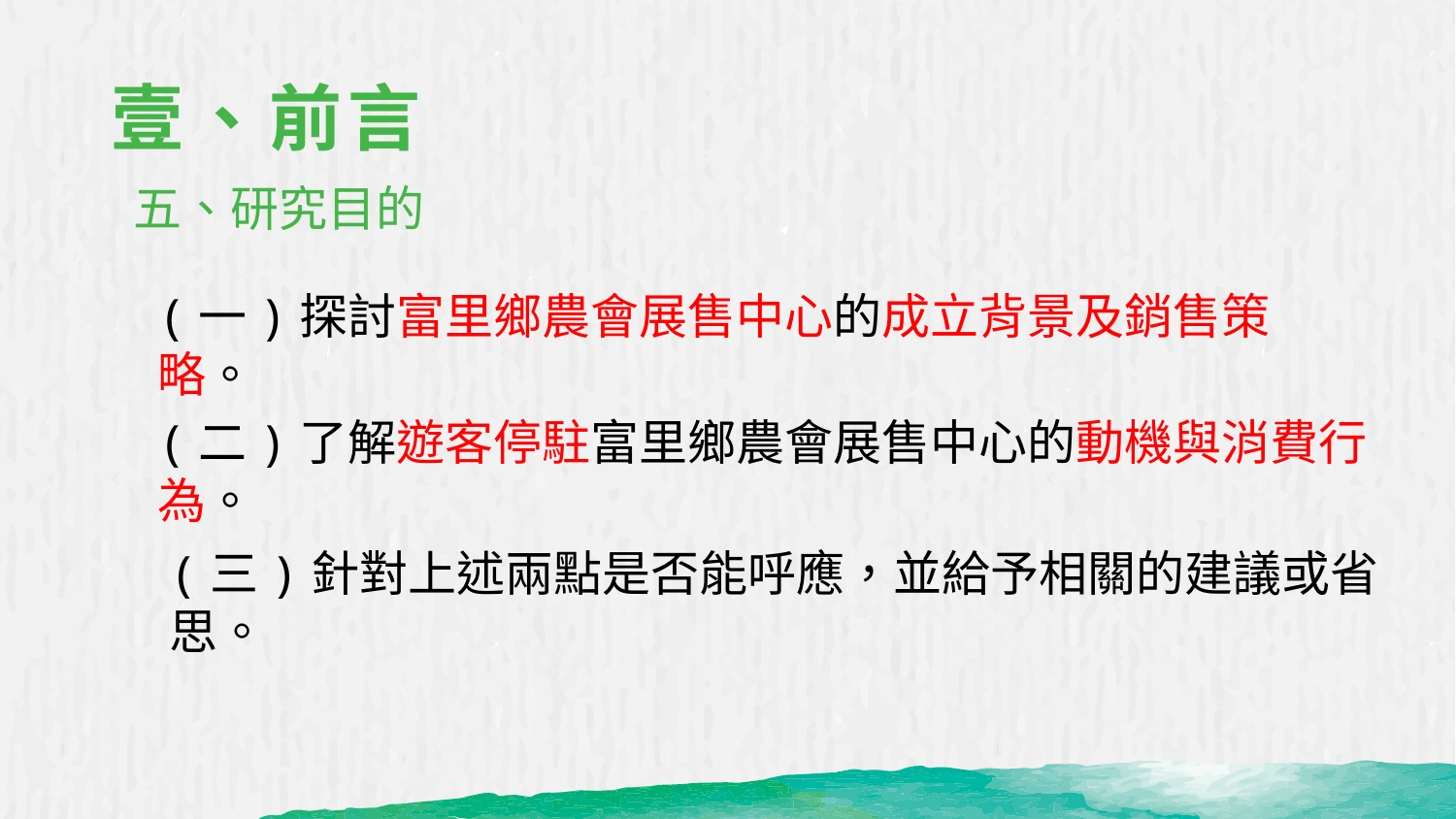

壹、前言
五、研究目的
(一)探討富里鄉農會展售中心的成立背景及銷售策略。
(二)了解遊客停駐富里鄉農會展售中心的動機與消費行為。
(三)針對上述兩點是否能呼應，並給予相關的建議或省思。